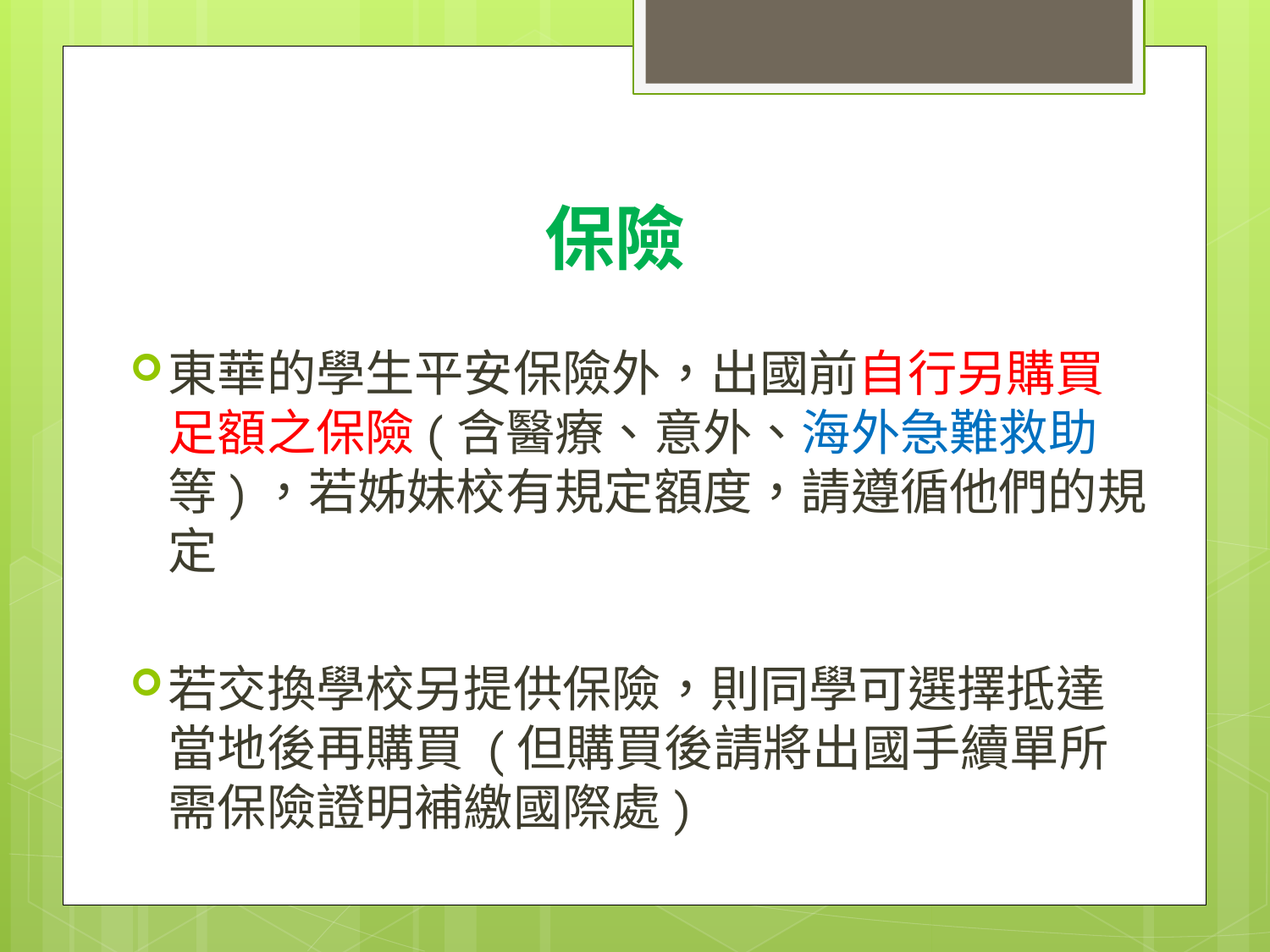

# 保險
東華的學生平安保險外，出國前自行另購買足額之保險(含醫療、意外、海外急難救助等)，若姊妹校有規定額度，請遵循他們的規定

若交換學校另提供保險，則同學可選擇抵達當地後再購買 (但購買後請將出國手續單所需保險證明補繳國際處)